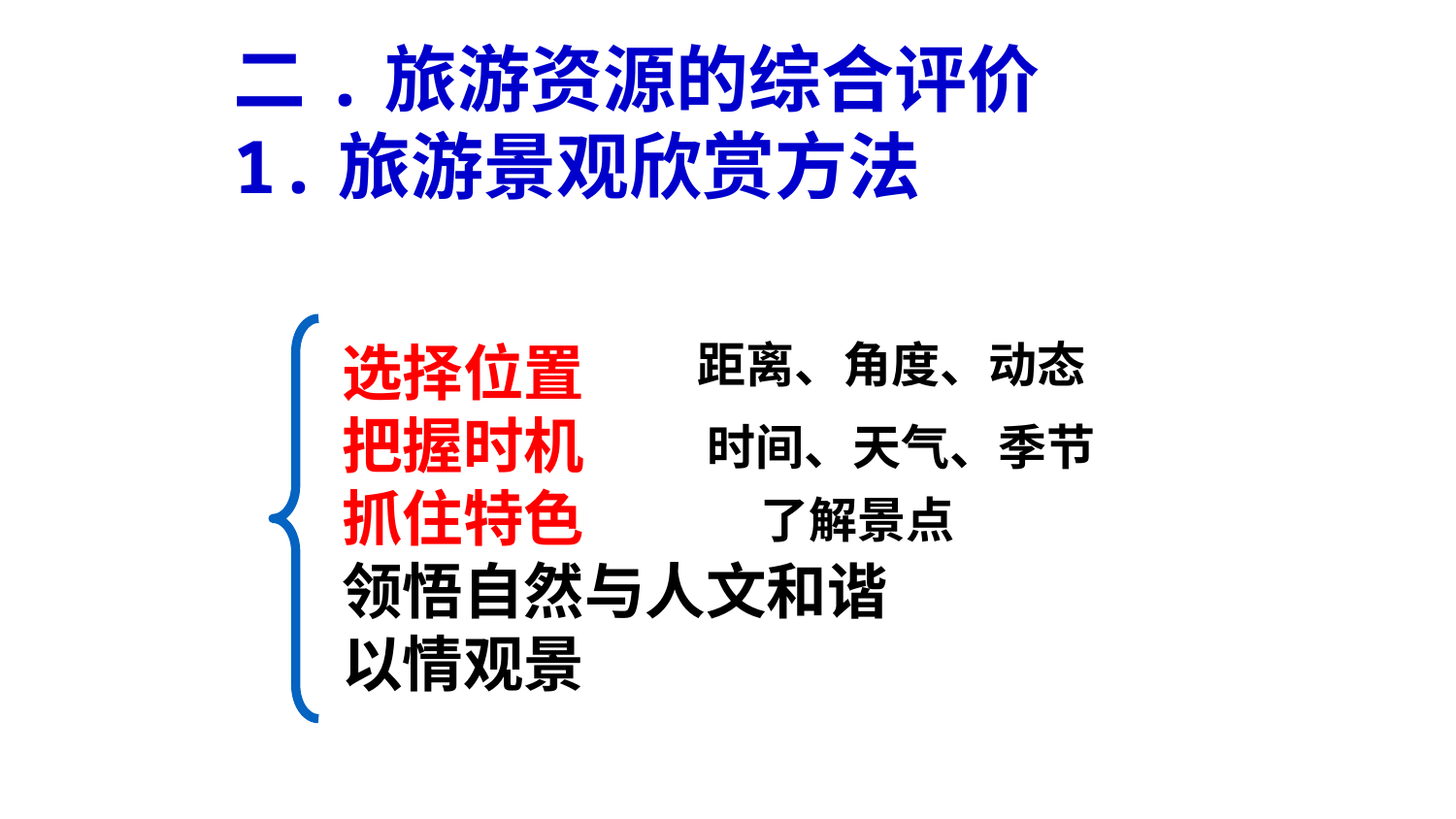

二.旅游资源的综合评价
1.旅游景观欣赏方法

选择位置
把握时机
抓住特色
领悟自然与人文和谐
以情观景
距离、角度、动态
时间、天气、季节
了解景点